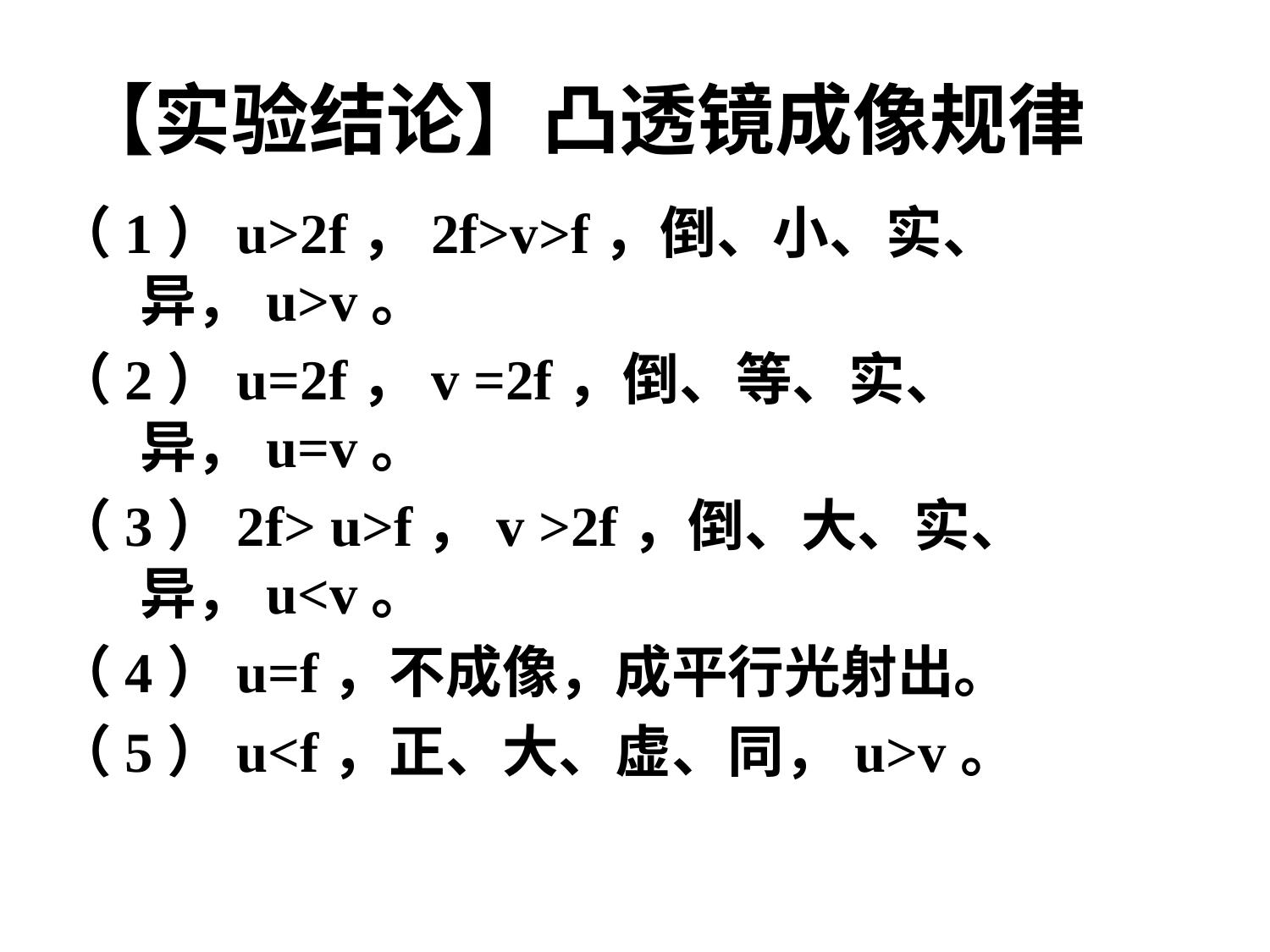

# 【实验结论】凸透镜成像规律
（1）u>2f，2f>v>f，倒、小、实、异，u>v。
（2）u=2f，v =2f，倒、等、实、异，u=v。
（3）2f> u>f，v >2f，倒、大、实、异，u<v。
（4）u=f，不成像，成平行光射出。
（5）u<f，正、大、虚、同，u>v。